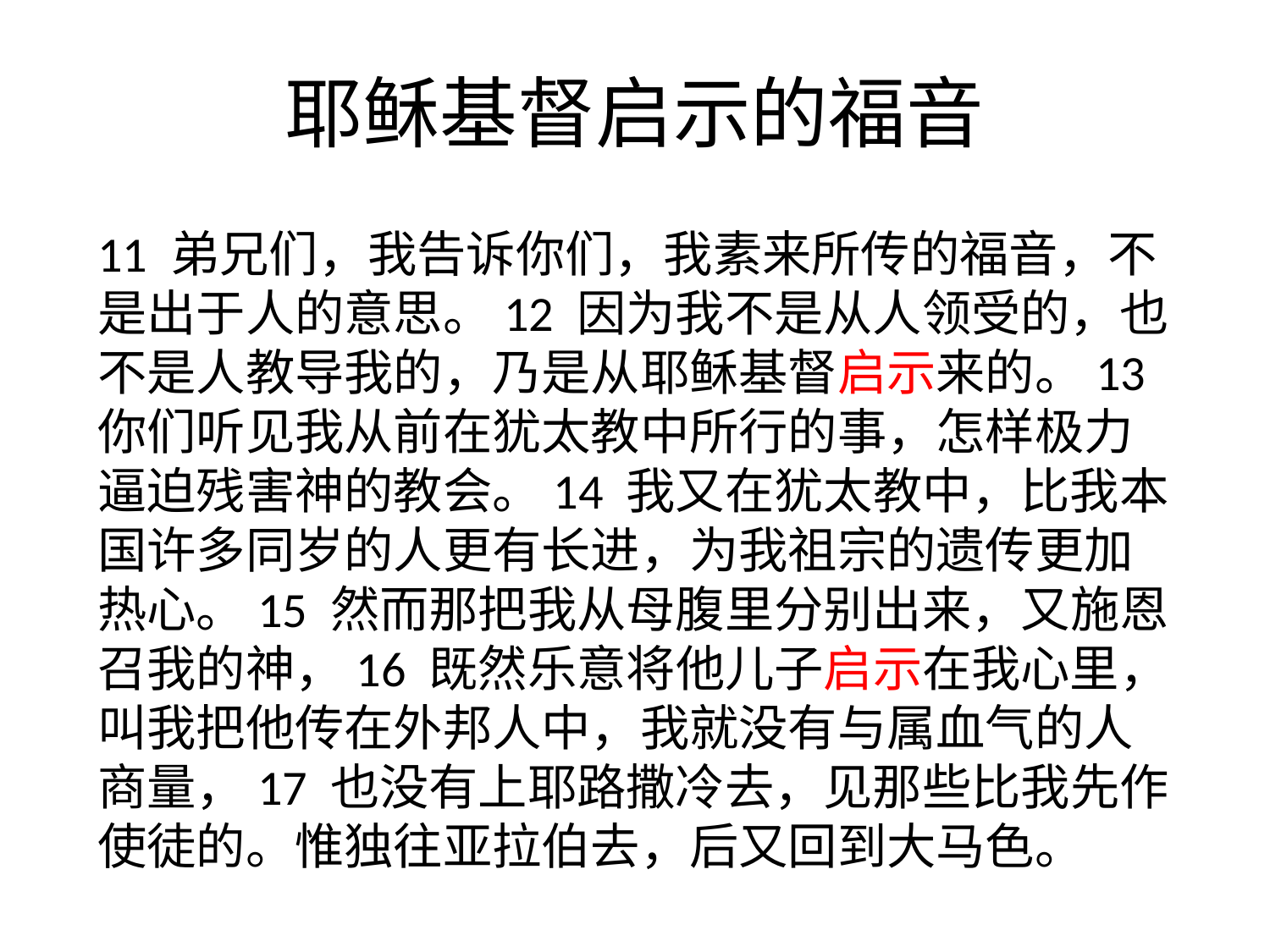

# 耶稣基督启示的福音
11 弟兄们，我告诉你们，我素来所传的福音，不是出于人的意思。12 因为我不是从人领受的，也不是人教导我的，乃是从耶稣基督启示来的。13 你们听见我从前在犹太教中所行的事，怎样极力逼迫残害神的教会。14 我又在犹太教中，比我本国许多同岁的人更有长进，为我祖宗的遗传更加热心。15 然而那把我从母腹里分别出来，又施恩召我的神，16 既然乐意将他儿子启示在我心里，叫我把他传在外邦人中，我就没有与属血气的人商量，17 也没有上耶路撒冷去，见那些比我先作使徒的。惟独往亚拉伯去，后又回到大马色。